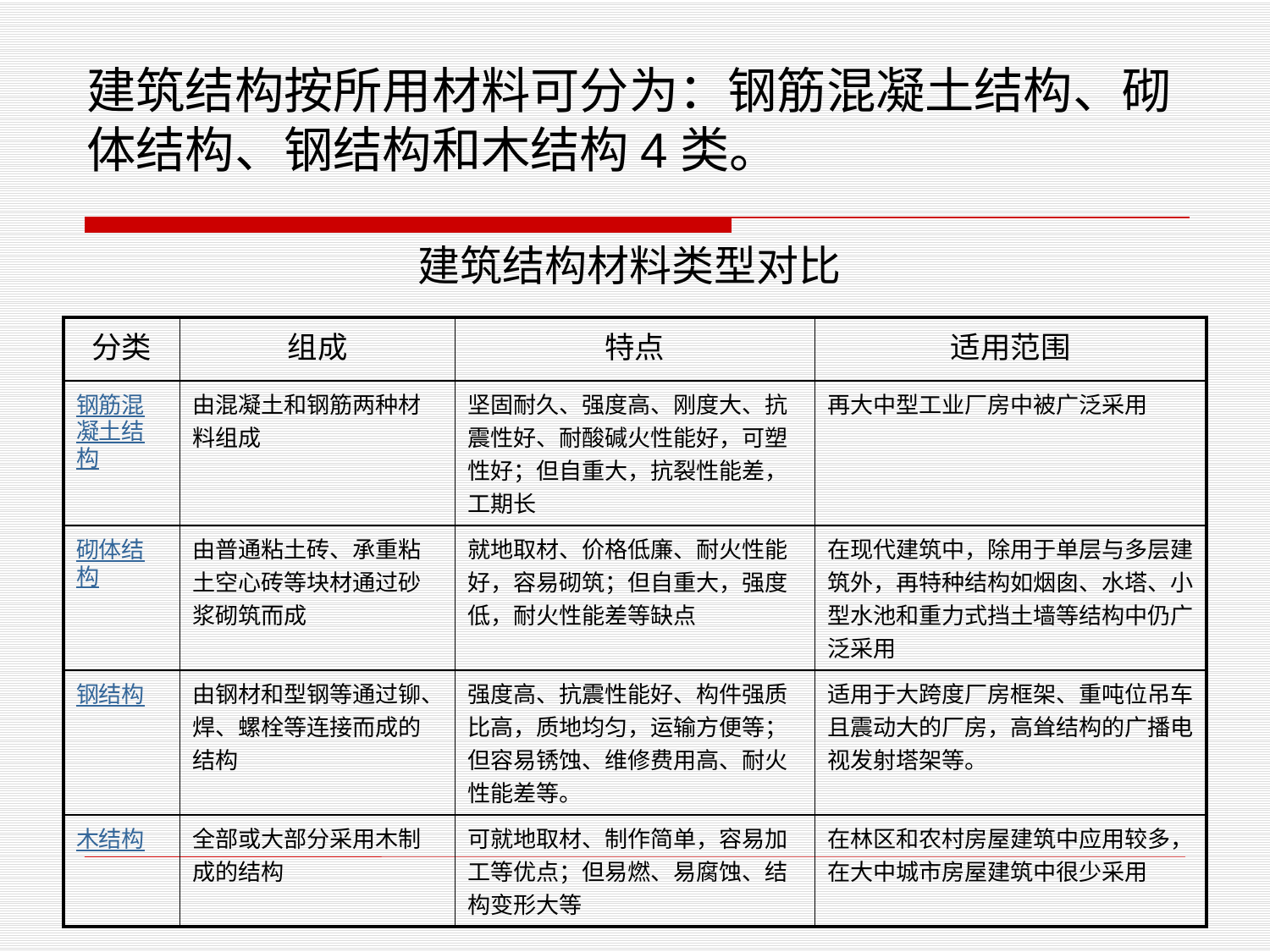

建筑结构按所用材料可分为：钢筋混凝土结构、砌体结构、钢结构和木结构4类。
建筑结构材料类型对比
| 分类 | 组成 | 特点 | 适用范围 |
| --- | --- | --- | --- |
| 钢筋混凝土结构 | 由混凝土和钢筋两种材料组成 | 坚固耐久、强度高、刚度大、抗震性好、耐酸碱火性能好，可塑性好；但自重大，抗裂性能差，工期长 | 再大中型工业厂房中被广泛采用 |
| 砌体结构 | 由普通粘土砖、承重粘土空心砖等块材通过砂浆砌筑而成 | 就地取材、价格低廉、耐火性能好，容易砌筑；但自重大，强度低，耐火性能差等缺点 | 在现代建筑中，除用于单层与多层建筑外，再特种结构如烟囱、水塔、小型水池和重力式挡土墙等结构中仍广泛采用 |
| 钢结构 | 由钢材和型钢等通过铆、焊、螺栓等连接而成的结构 | 强度高、抗震性能好、构件强质比高，质地均匀，运输方便等；但容易锈蚀、维修费用高、耐火性能差等。 | 适用于大跨度厂房框架、重吨位吊车且震动大的厂房，高耸结构的广播电视发射塔架等。 |
| 木结构 | 全部或大部分采用木制成的结构 | 可就地取材、制作简单，容易加工等优点；但易燃、易腐蚀、结构变形大等 | 在林区和农村房屋建筑中应用较多，在大中城市房屋建筑中很少采用 |